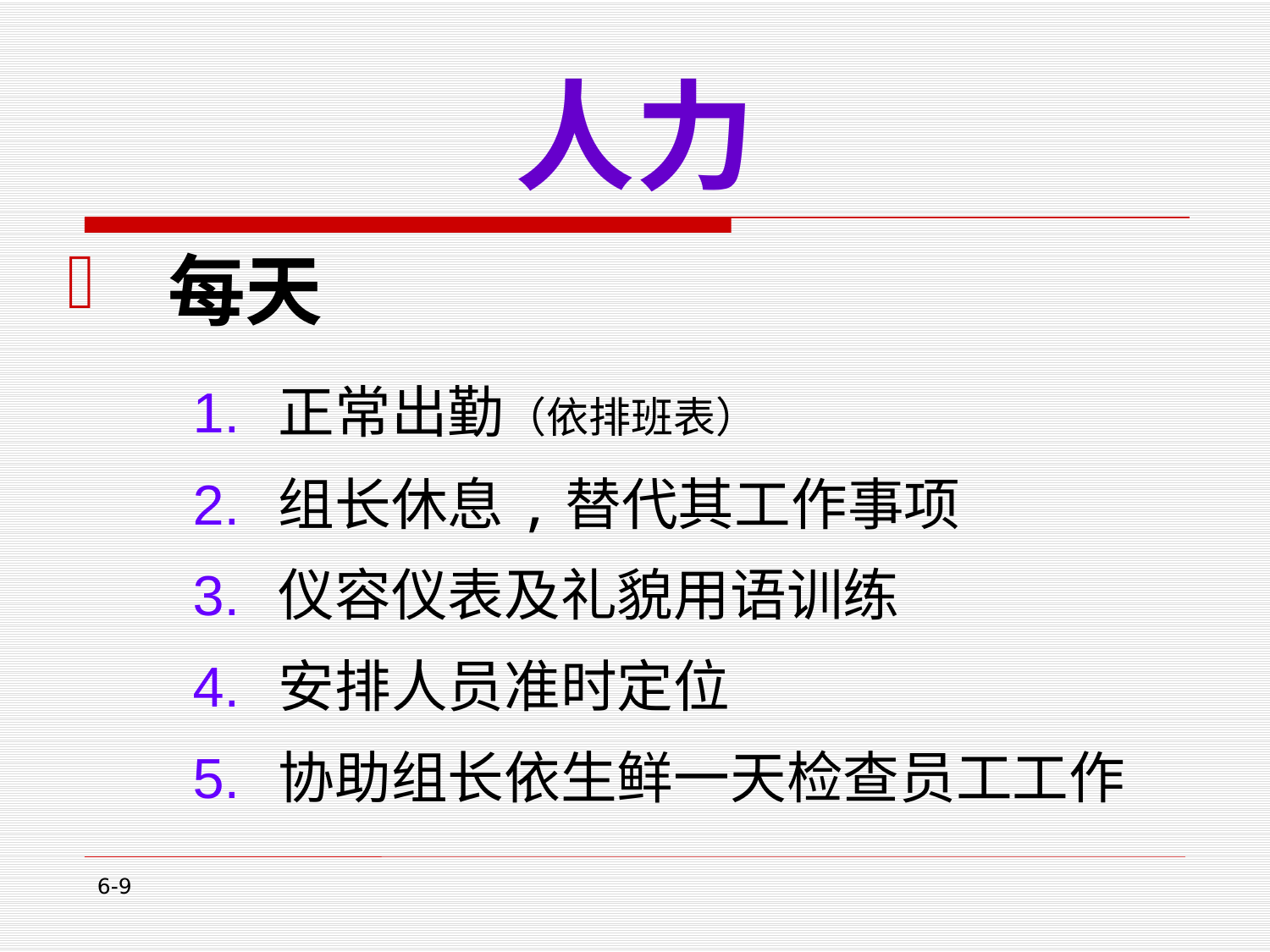

# 人力
每天
正常出勤（依排班表）
组长休息,替代其工作事项
仪容仪表及礼貌用语训练
安排人员准时定位
协助组长依生鲜一天检查员工工作
6-9
5